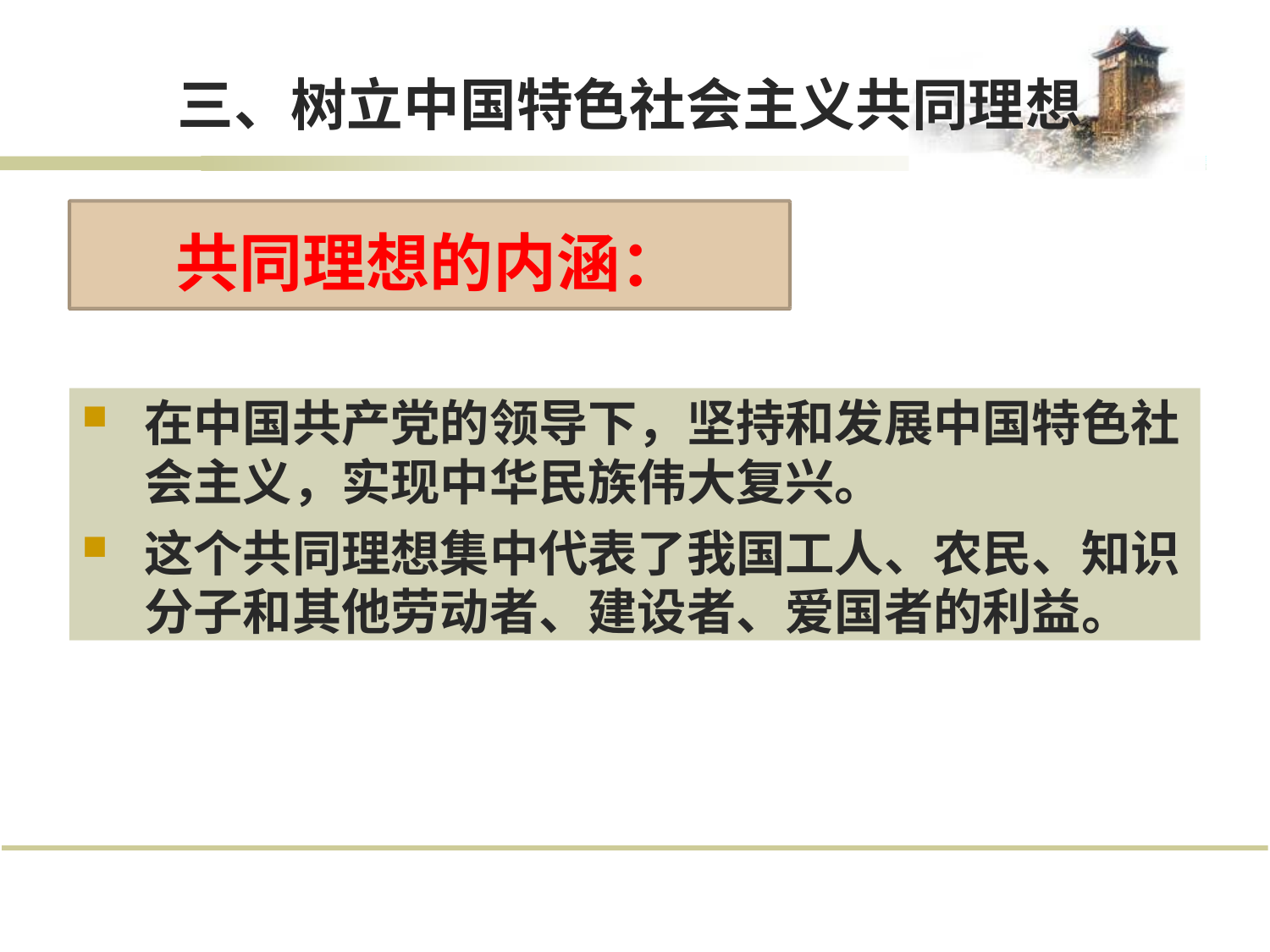

# 三、树立中国特色社会主义共同理想

共同理想的内涵：
在中国共产党的领导下，坚持和发展中国特色社 会主义，实现中华民族伟大复兴。
这个共同理想集中代表了我国工人、农民、知识 分子和其他劳动者、建设者、爱国者的利益。

17